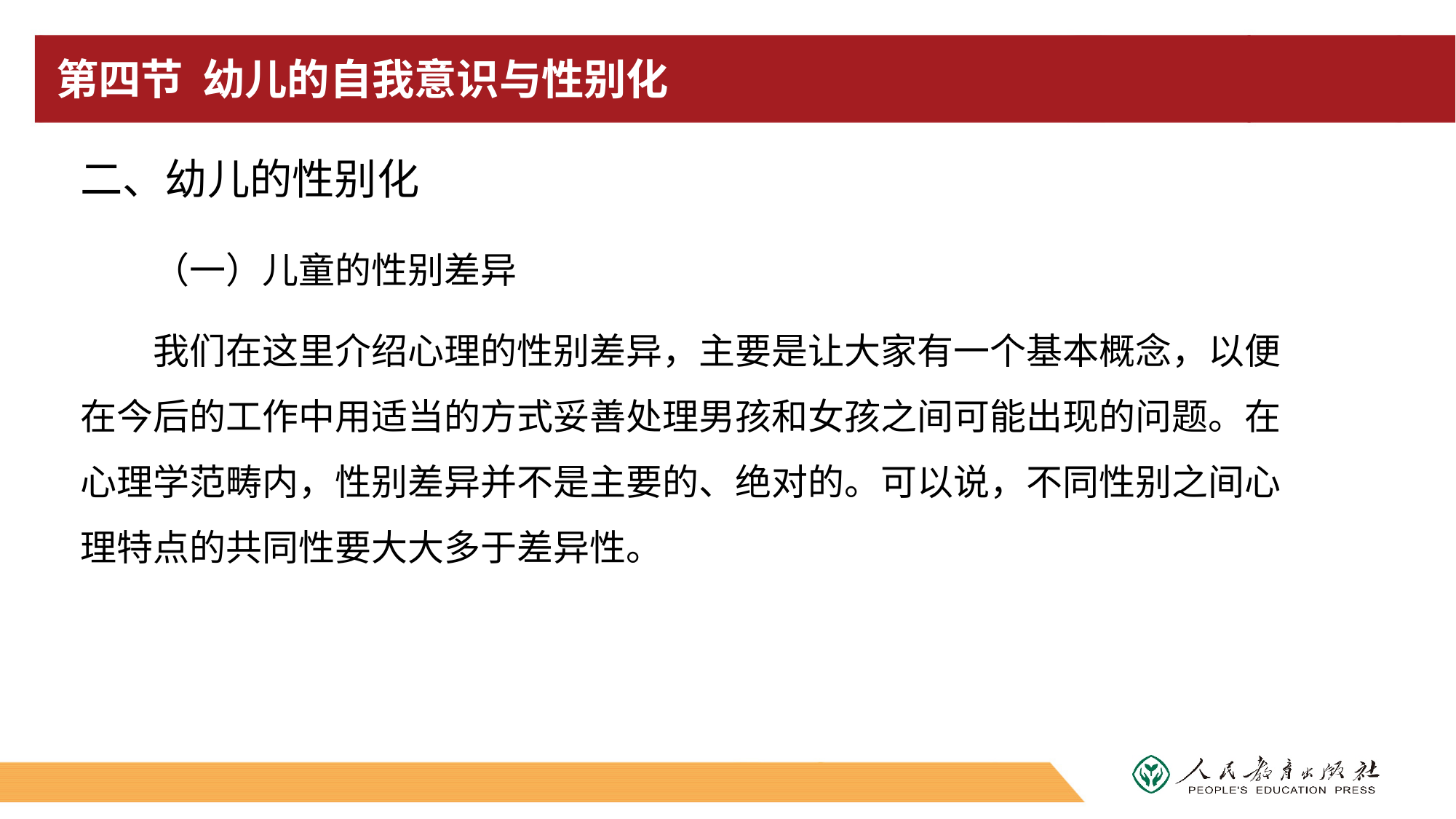

# 第四节  幼儿的自我意识与性别化
二、幼儿的性别化
（一）儿童的性别差异
我们在这里介绍心理的性别差异，主要是让大家有一个基本概念，以便在今后的工作中用适当的方式妥善处理男孩和女孩之间可能出现的问题。在心理学范畴内，性别差异并不是主要的、绝对的。可以说，不同性别之间心理特点的共同性要大大多于差异性。